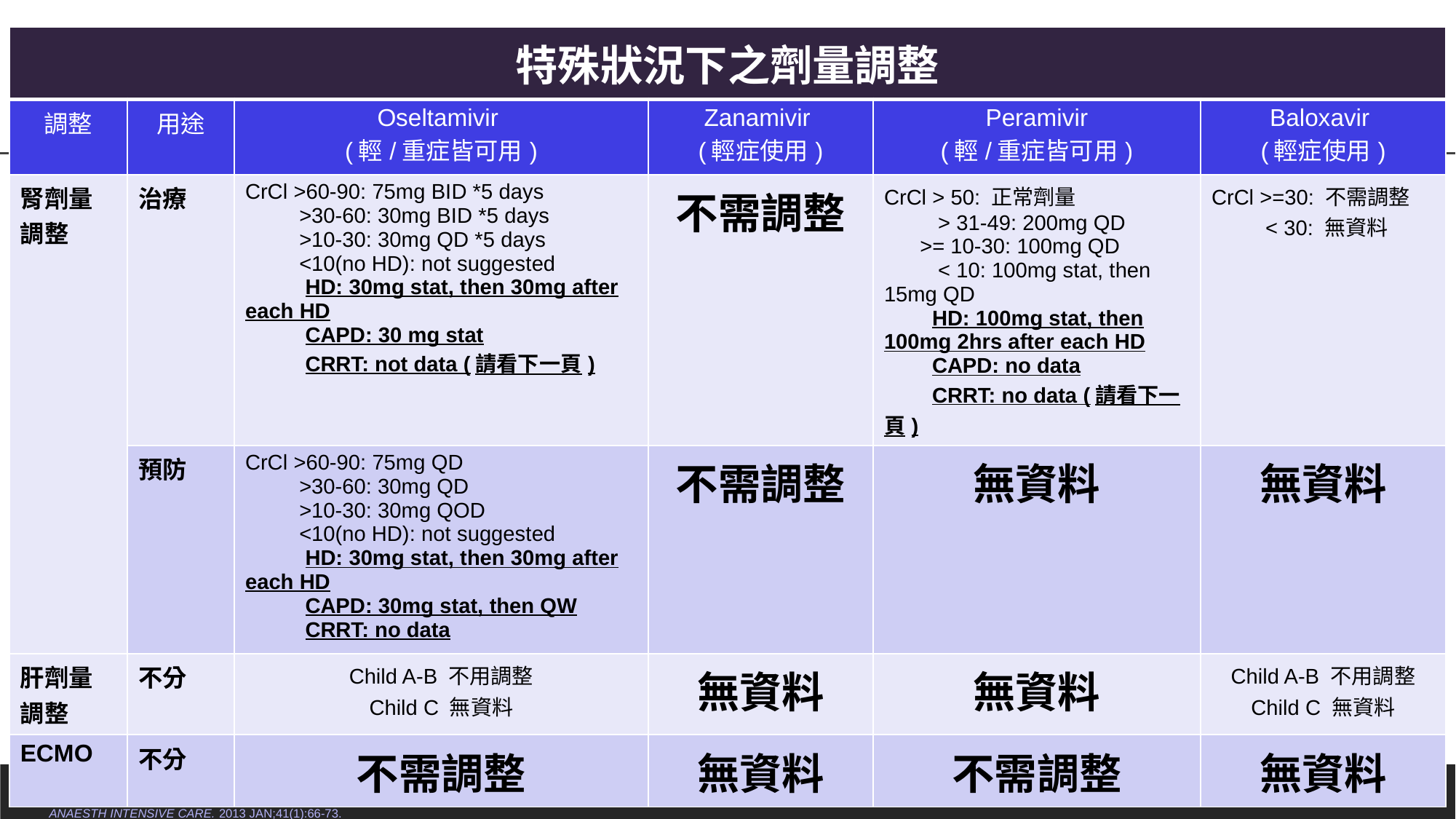

| 特殊狀況下之劑量調整 |  |  |  |  |  |
| --- | --- | --- | --- | --- | --- |
| 調整 | 用途 | Oseltamivir (輕/重症皆可用) | Zanamivir (輕症使用) | Peramivir (輕/重症皆可用) | Baloxavir (輕症使用) |
| 腎劑量調整 | 治療 | CrCl >60-90: 75mg BID \*5 days >30-60: 30mg BID \*5 days >10-30: 30mg QD \*5 days <10(no HD): not suggested HD: 30mg stat, then 30mg after each HD CAPD: 30 mg stat CRRT: not data (請看下一頁) | 不需調整 | CrCl > 50: 正常劑量 > 31-49: 200mg QD >= 10-30: 100mg QD < 10: 100mg stat, then 15mg QD HD: 100mg stat, then 100mg 2hrs after each HD CAPD: no data CRRT: no data (請看下一頁) | CrCl >=30: 不需調整 < 30: 無資料 |
|  | 預防 | CrCl >60-90: 75mg QD >30-60: 30mg QD >10-30: 30mg QOD <10(no HD): not suggested HD: 30mg stat, then 30mg after each HD CAPD: 30mg stat, then QW CRRT: no data | 不需調整 | 無資料 | 無資料 |
| 肝劑量調整 | 不分 | Child A-B 不用調整 Child C 無資料 | 無資料 | 無資料 | Child A-B 不用調整 Child C 無資料 |
| ECMO | 不分 | 不需調整 | 無資料 | 不需調整 | 無資料 |
18
台灣感染症醫學會: 抗流感病毒藥物使用建議（2021年修訂版）. available at: http://www.idsroc.org.tw/magazine/health_info.asp?peo_type=1&id=25
Mandell, Douglas, and Bennett's Principles and Practice of Infectious Diseases, 45, 560-576.e7
SANFORD guide to Antimicrobial Therapy 2023. 53rd edition.
Anaesth Intensive Care. 2013 Jan;41(1):66-73.